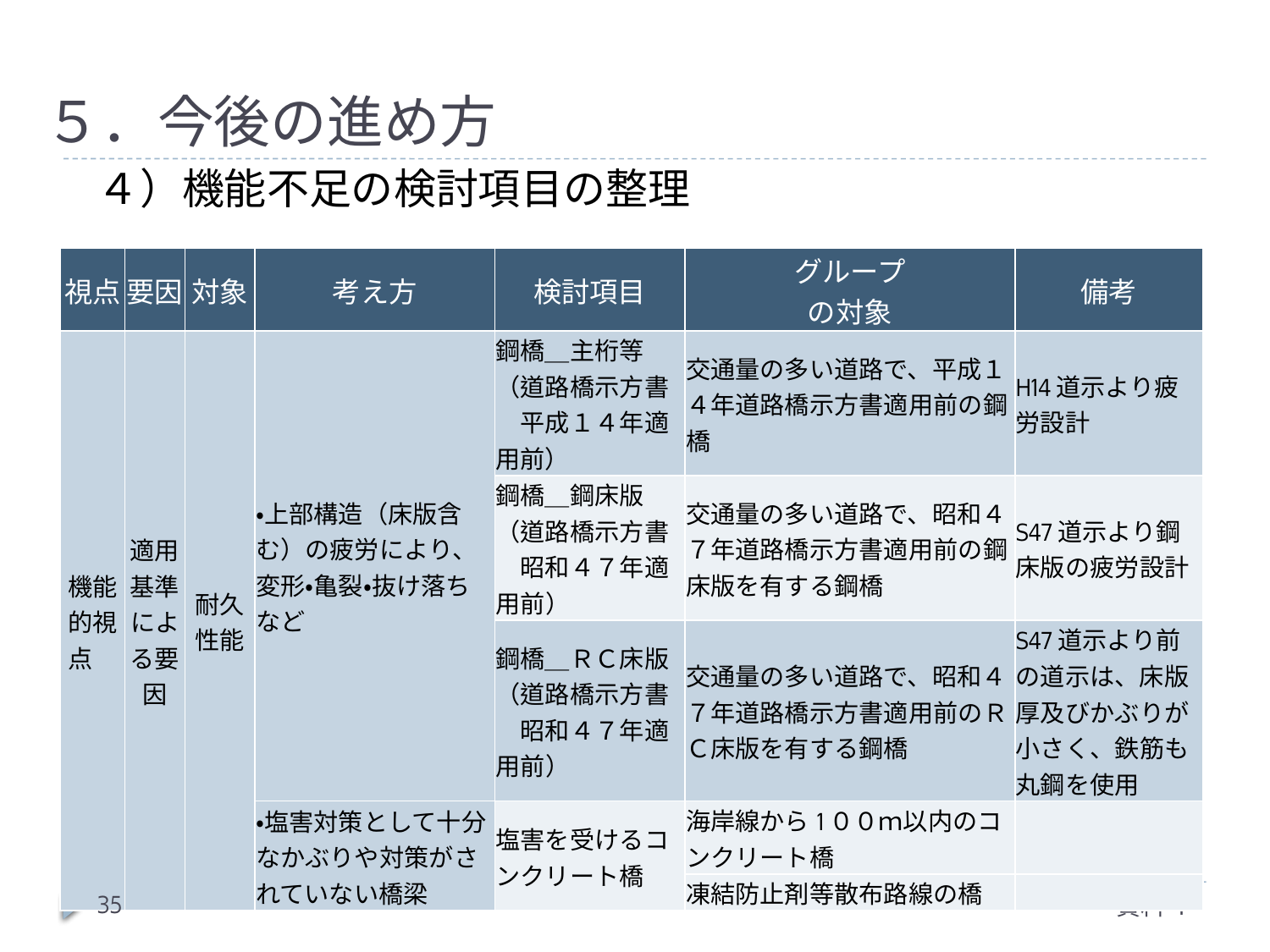

# ５．今後の進め方
４）機能不足の検討項目の整理
| 視点 | 要因 | 対象 | 考え方 | 検討項目 | グループ の対象 | 備考 |
| --- | --- | --- | --- | --- | --- | --- |
| 機能的視点 | 適用基準による要因 | 耐久性能 | ・上部構造（床版含む）の疲労により、変形・亀裂・抜け落ちなど | 鋼橋＿主桁等（道路橋示方書　平成１４年適用前） | 交通量の多い道路で、平成１４年道路橋示方書適用前の鋼橋 | H14道示より疲労設計 |
|  |  |  |  | 鋼橋＿鋼床版（道路橋示方書　昭和４７年適用前） | 交通量の多い道路で、昭和４７年道路橋示方書適用前の鋼床版を有する鋼橋 | S47道示より鋼床版の疲労設計 |
|  |  |  |  | 鋼橋＿ＲＣ床版（道路橋示方書　昭和４７年適用前） | 交通量の多い道路で、昭和４７年道路橋示方書適用前のＲＣ床版を有する鋼橋 | S47道示より前の道示は、床版厚及びかぶりが小さく、鉄筋も丸鋼を使用 |
|  |  |  | ・塩害対策として十分なかぶりや対策がされていない橋梁 | 塩害を受けるコンクリート橋 | 海岸線から1００ｍ以内のコンクリート橋 |  |
|  |  |  |  |  | 凍結防止剤等散布路線の橋 |  |
35
資料４